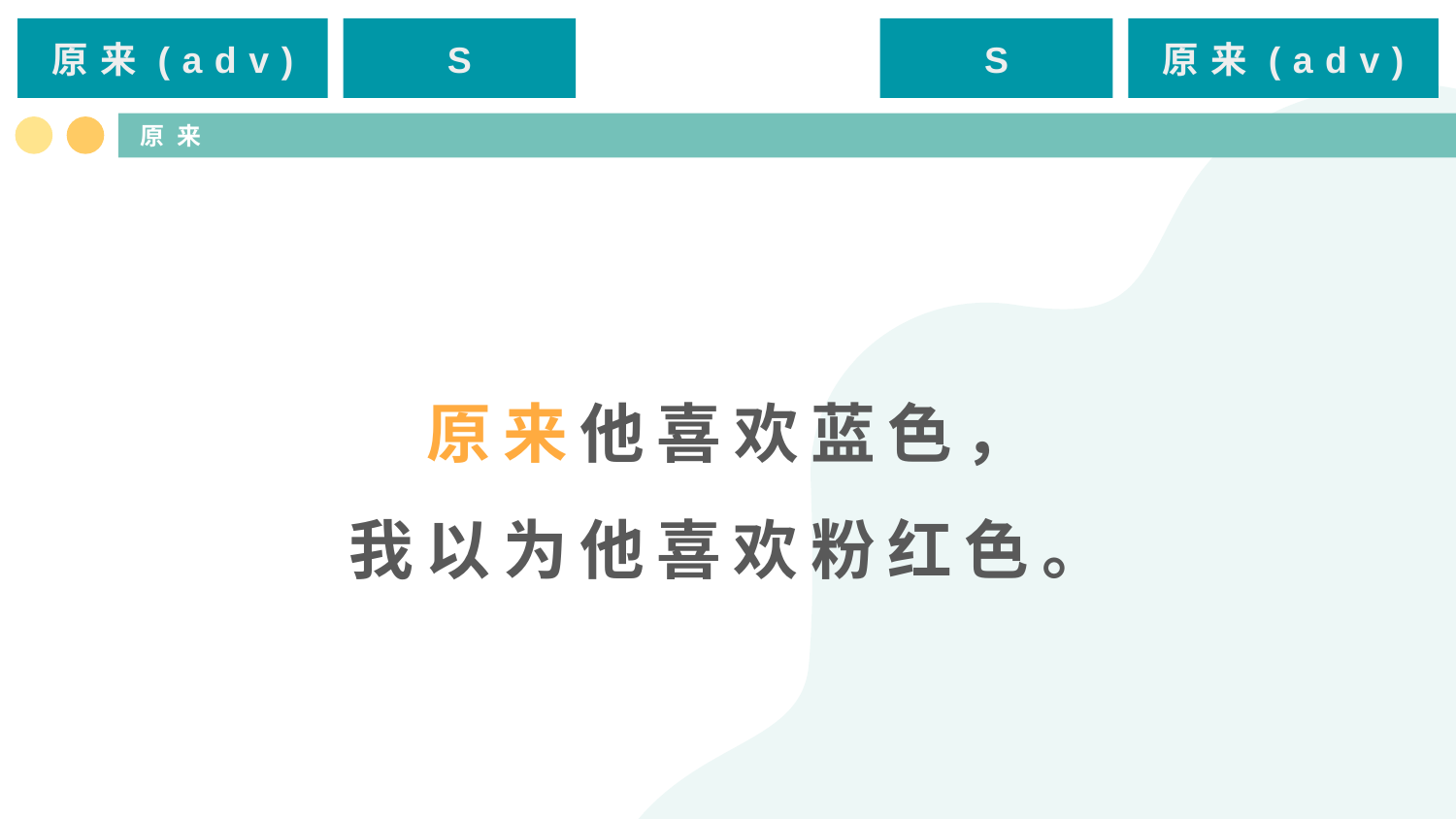

S
原来(adv)
原来(adv)
S
# 原来
原来他喜欢蓝色，
我以为他喜欢粉红色。